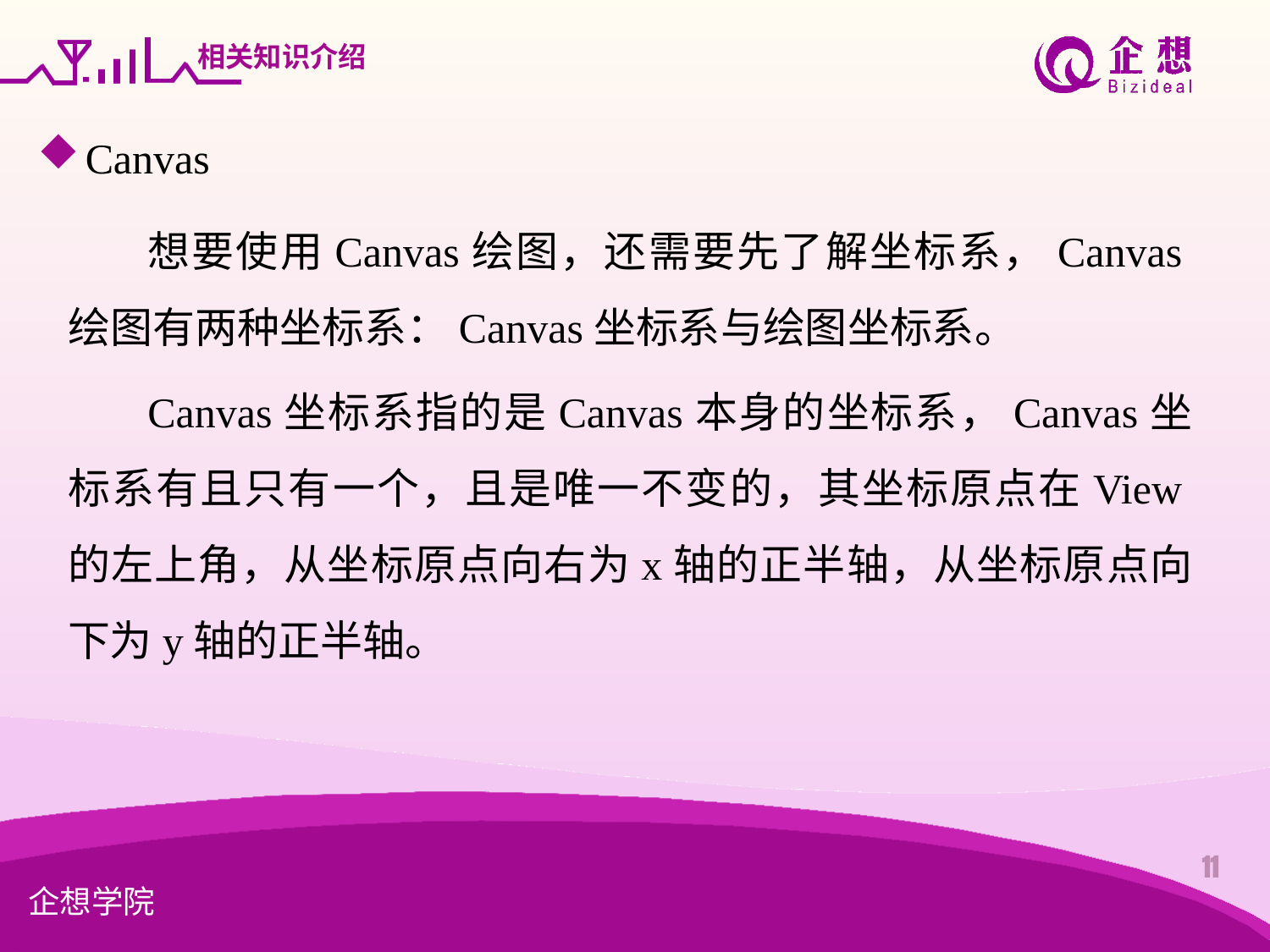

# 相关知识介绍
Canvas
想要使用Canvas绘图，还需要先了解坐标系，Canvas绘图有两种坐标系：Canvas坐标系与绘图坐标系。
Canvas坐标系指的是Canvas本身的坐标系，Canvas坐标系有且只有一个，且是唯一不变的，其坐标原点在View的左上角，从坐标原点向右为x轴的正半轴，从坐标原点向下为y轴的正半轴。

11